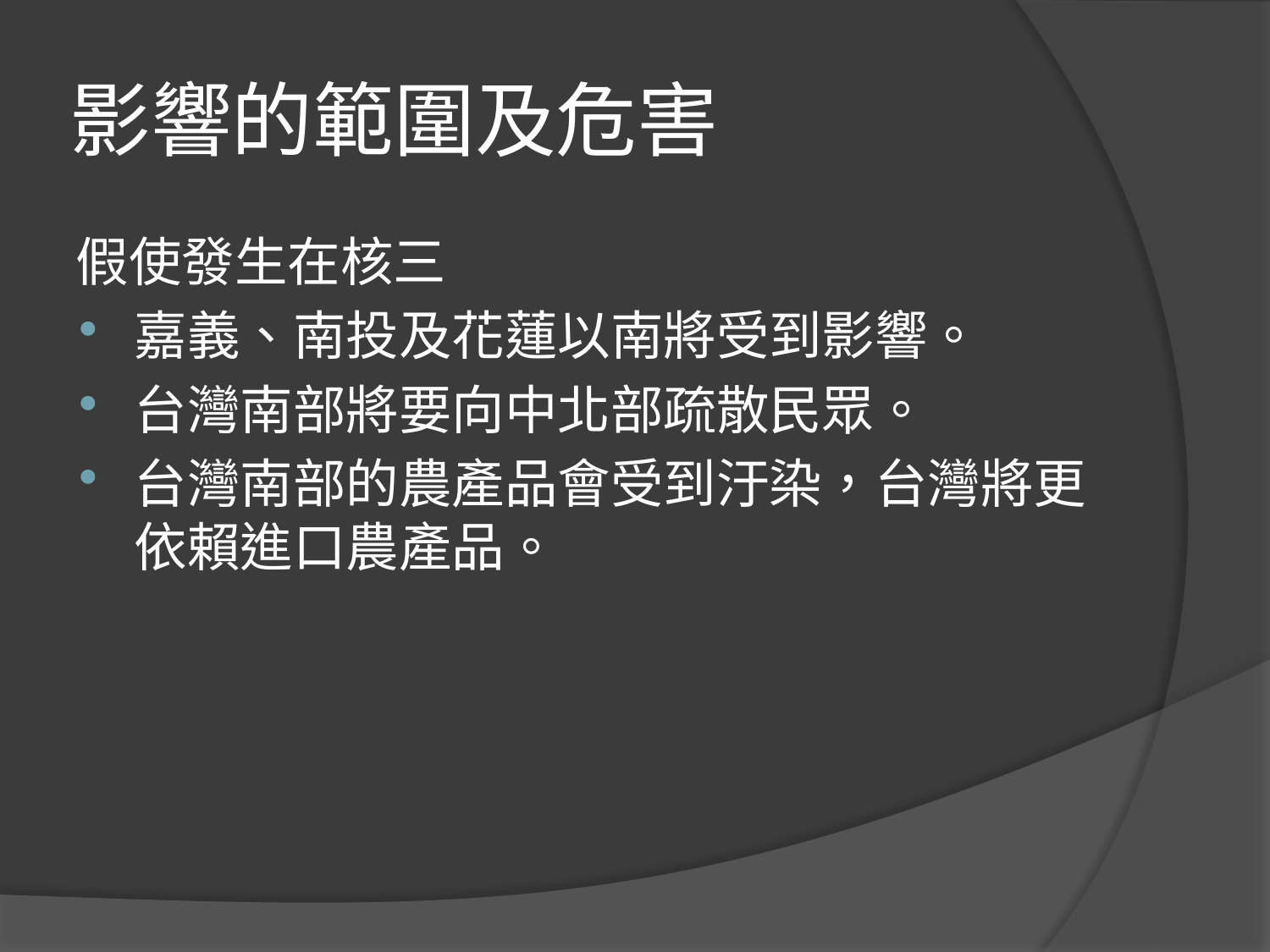

# 影響的範圍及危害
假使發生在核三
嘉義、南投及花蓮以南將受到影響。
台灣南部將要向中北部疏散民眾。
台灣南部的農產品會受到汙染，台灣將更依賴進口農產品。